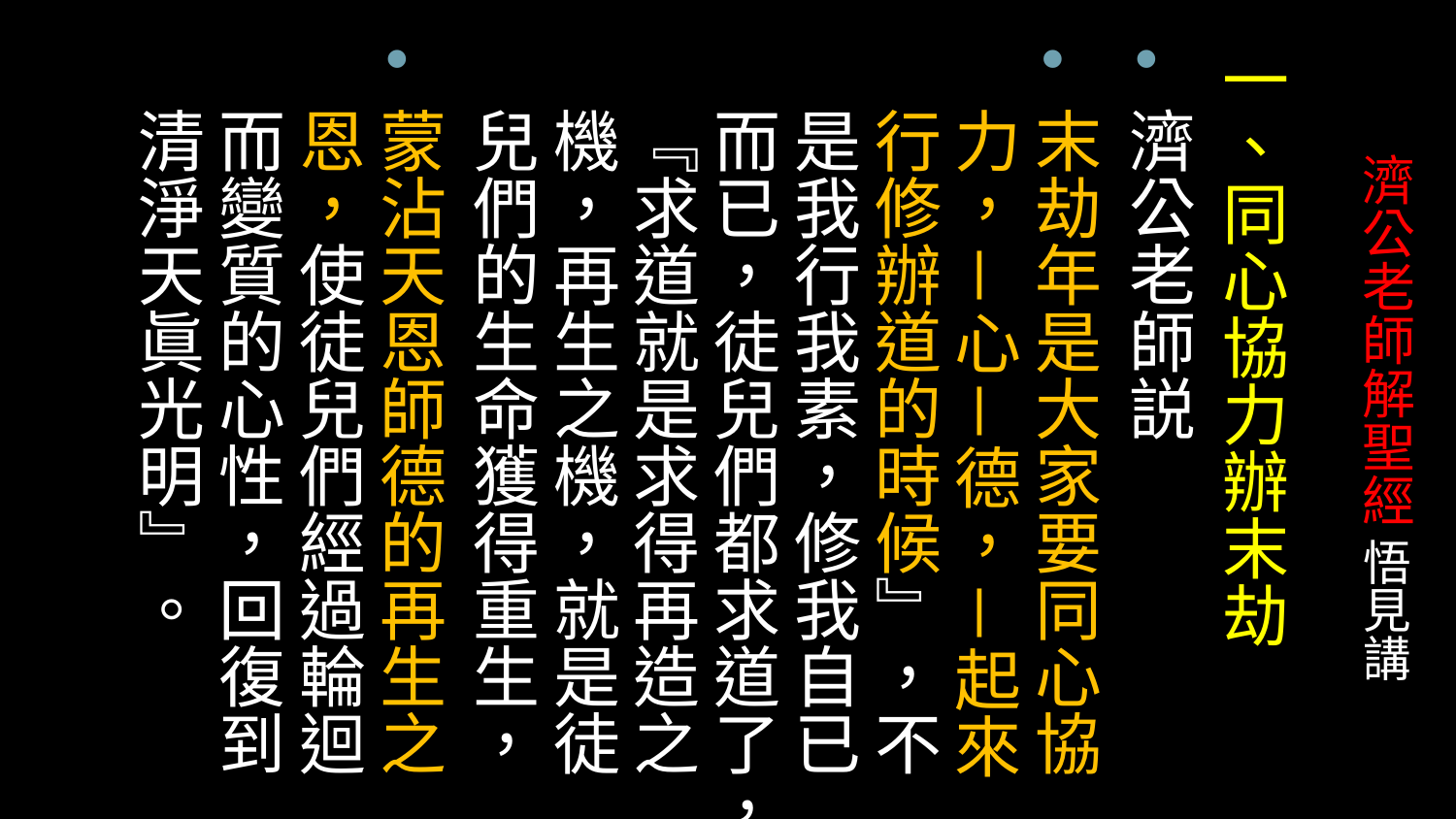

一、同心協力辦末劫
濟公老師説
末劫年是大家要同心協力，－心－德，－起來行修辦道的時候』，不是我行我素，修我自已而已，徒兒們都求道了，『求道就是求得再造之機，再生之機，就是徒兒們的生命獲得重生，
蒙沾天恩師德的再生之恩，使徒兒們經過輪迴而變質的心性，回復到清淨天眞光明』。

# 濟公老師解聖經 悟見講